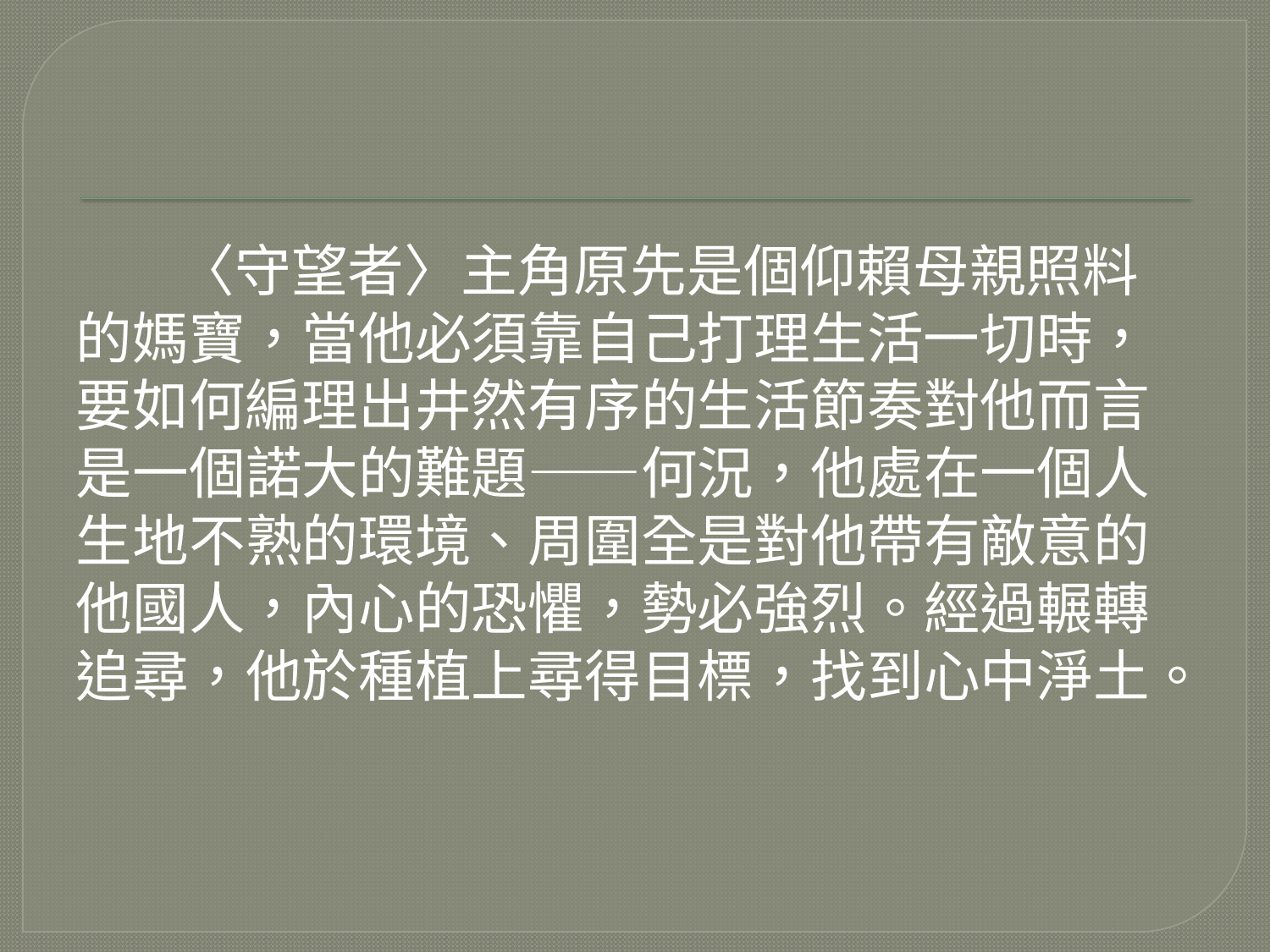

#
       〈守望者〉主角原先是個仰賴母親照料的媽寶，當他必須靠自己打理生活一切時，要如何編理出井然有序的生活節奏對他而言是一個諾大的難題——何況，他處在一個人生地不熟的環境、周圍全是對他帶有敵意的他國人，內心的恐懼，勢必強烈。經過輾轉追尋，他於種植上尋得目標，找到心中淨土。